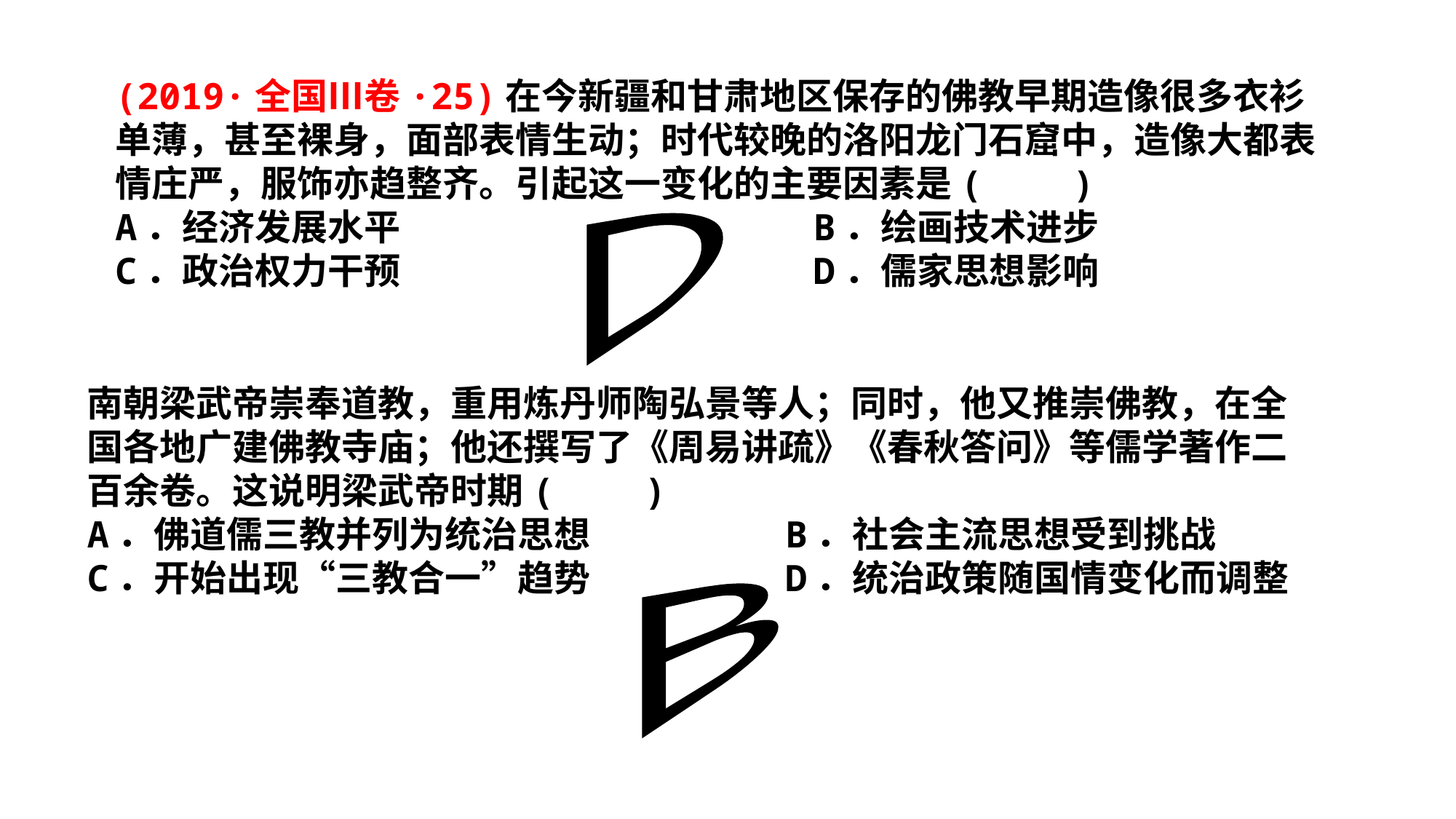

(2019·全国Ⅲ卷·25)在今新疆和甘肃地区保存的佛教早期造像很多衣衫单薄，甚至裸身，面部表情生动；时代较晚的洛阳龙门石窟中，造像大都表情庄严，服饰亦趋整齐。引起这一变化的主要因素是(　　)
A．经济发展水平	B．绘画技术进步
C．政治权力干预	D．儒家思想影响
D
南朝梁武帝崇奉道教，重用炼丹师陶弘景等人；同时，他又推崇佛教，在全国各地广建佛教寺庙；他还撰写了《周易讲疏》《春秋答问》等儒学著作二百余卷。这说明梁武帝时期(　　)
A．佛道儒三教并列为统治思想	B．社会主流思想受到挑战
C．开始出现“三教合一”趋势	D．统治政策随国情变化而调整
B